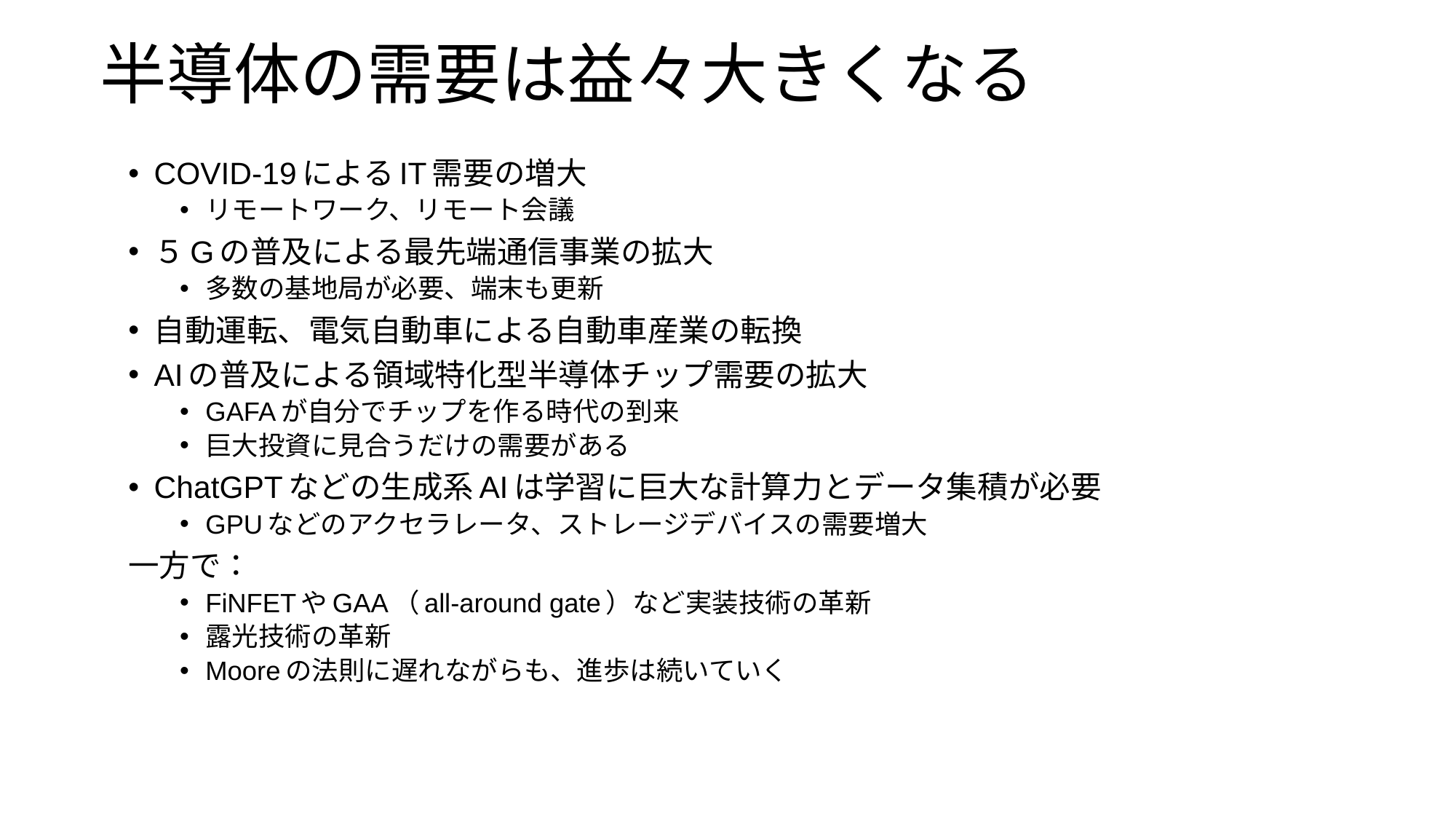

# 半導体の需要は益々大きくなる
COVID-19によるIT需要の増大
リモートワーク、リモート会議
５Gの普及による最先端通信事業の拡大
多数の基地局が必要、端末も更新
自動運転、電気自動車による自動車産業の転換
AIの普及による領域特化型半導体チップ需要の拡大
GAFAが自分でチップを作る時代の到来
巨大投資に見合うだけの需要がある
ChatGPTなどの生成系AIは学習に巨大な計算力とデータ集積が必要
GPUなどのアクセラレータ、ストレージデバイスの需要増大
一方で：
FiNFETやGAA（all-around gate）など実装技術の革新
露光技術の革新
Mooreの法則に遅れながらも、進歩は続いていく